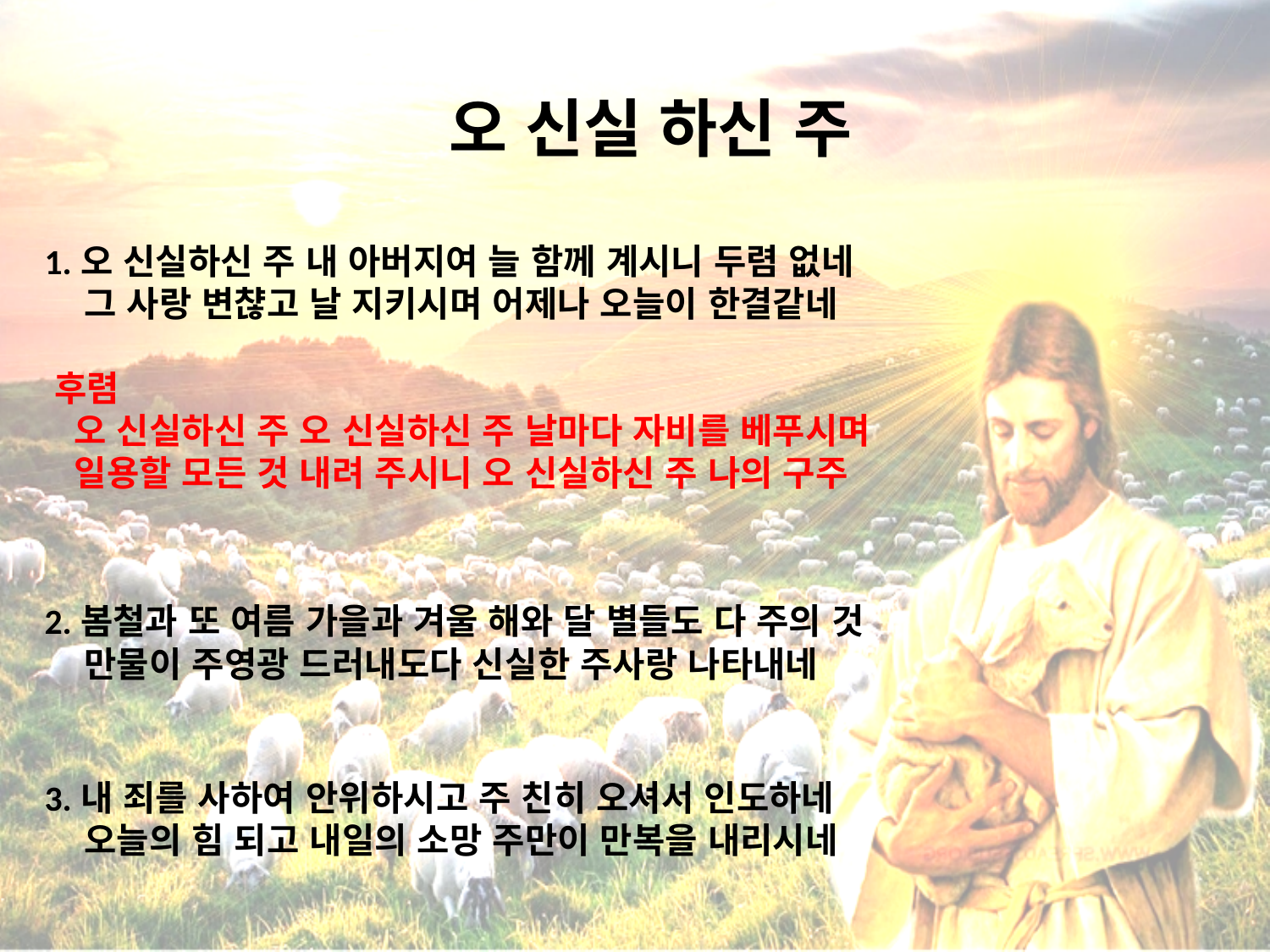

# 오 신실 하신 주
1.오 신실하신 주 내 아버지여 늘 함께 계시니 두렴 없네
    그 사랑 변챦고 날 지키시며 어제나 오늘이 한결같네
 후렴
   오 신실하신 주 오 신실하신 주 날마다 자비를 베푸시며
   일용할 모든 것 내려 주시니 오 신실하신 주 나의 구주

2.봄철과 또 여름 가을과 겨울 해와 달 별들도 다 주의 것
    만물이 주영광 드러내도다 신실한 주사랑 나타내네
3.내 죄를 사하여 안위하시고 주 친히 오셔서 인도하네
    오늘의 힘 되고 내일의 소망 주만이 만복을 내리시네